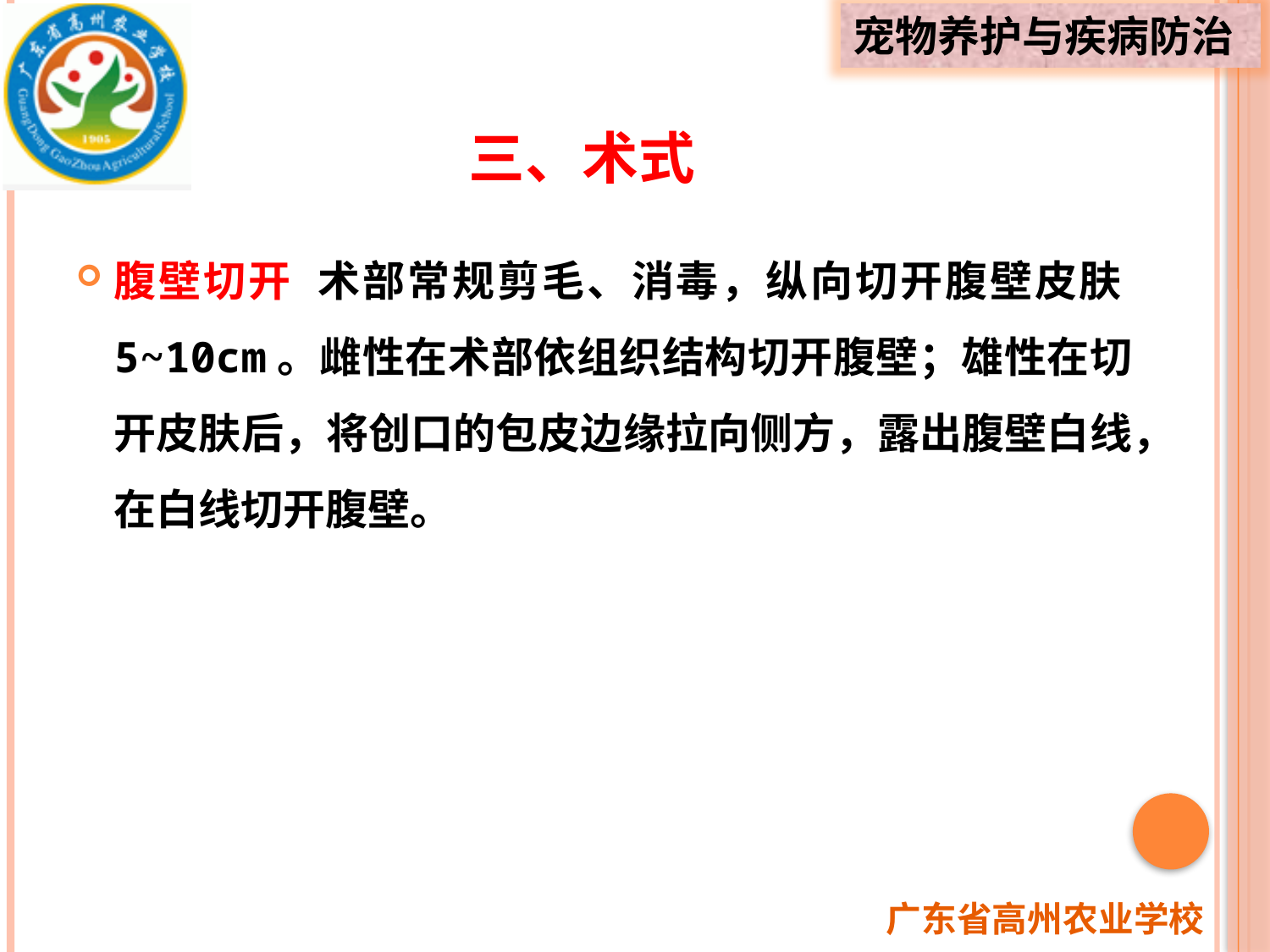

# 三、术式
腹壁切开  术部常规剪毛、消毒，纵向切开腹壁皮肤5~10cm。雌性在术部依组织结构切开腹壁；雄性在切开皮肤后，将创口的包皮边缘拉向侧方，露出腹壁白线，在白线切开腹壁。